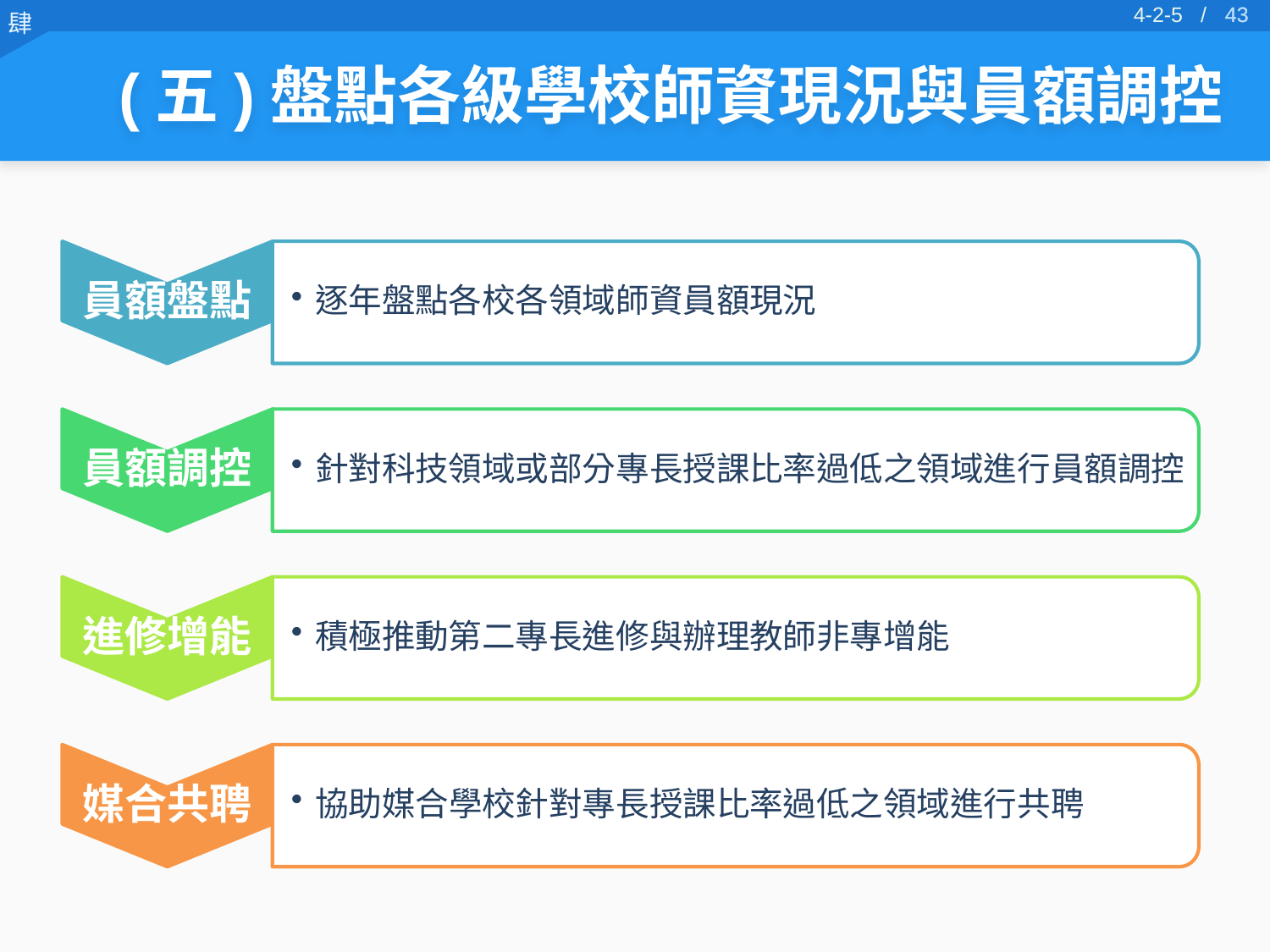

43
43
4-2-5   /
(五)盤點各級學校師資現況與員額調控
員額盤點
逐年盤點各校各領域師資員額現況
員額調控
針對科技領域或部分專長授課比率過低之領域進行員額調控
進修增能
積極推動第二專長進修與辦理教師非專增能
媒合共聘
協助媒合學校針對專長授課比率過低之領域進行共聘